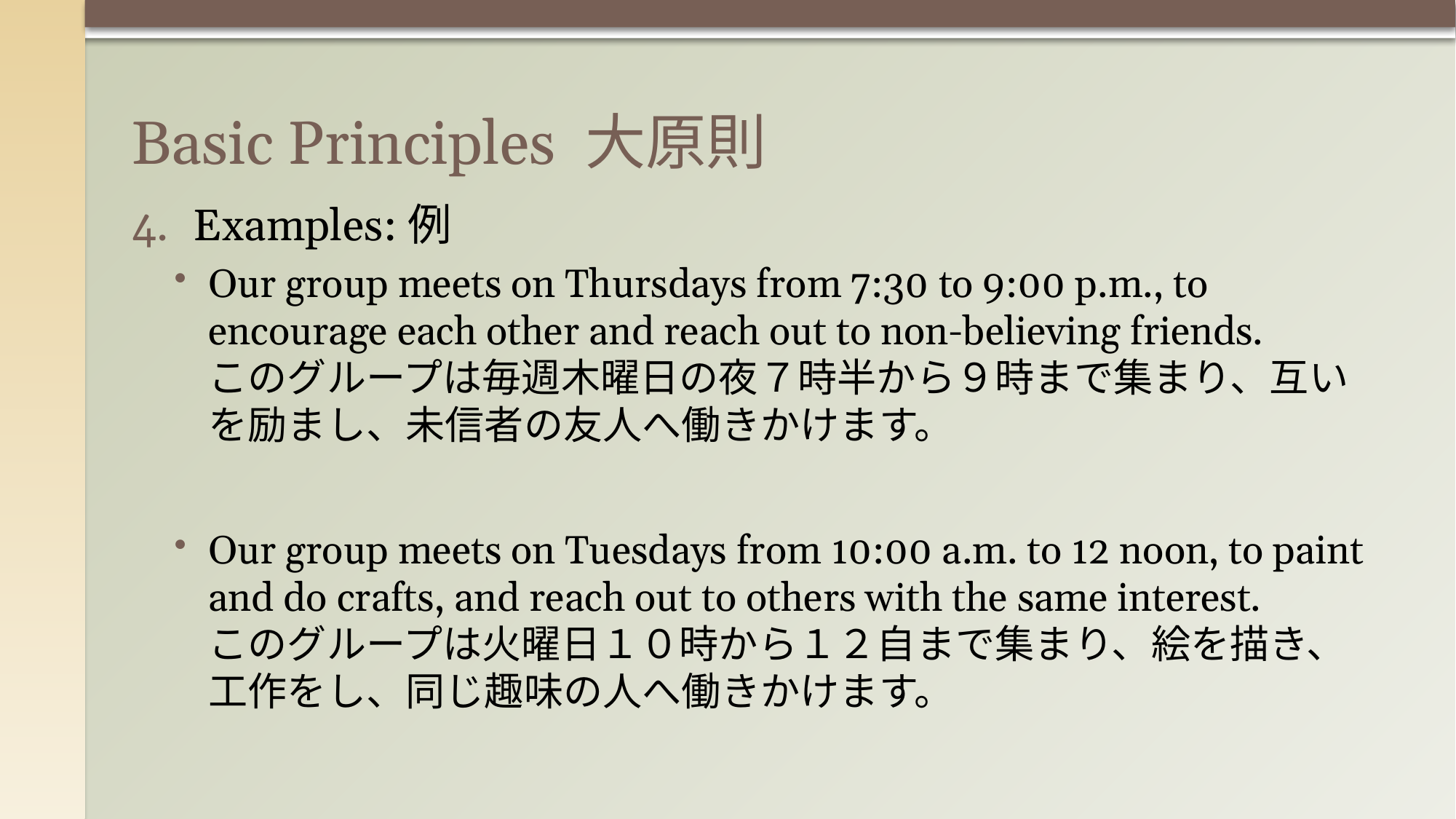

# Basic Principles 大原則
Examples:例
Our group meets on Thursdays from 7:30 to 9:00 p.m., to encourage each other and reach out to non-believing friends.
このグループは毎週木曜日の夜７時半から９時まで集まり、互いを励まし、未信者の友人へ働きかけます。

Our group meets on Tuesdays from 10:00 a.m. to 12 noon, to paint and do crafts, and reach out to others with the same interest.
このグループは火曜日１０時から１２自まで集まり、絵を描き、工作をし、同じ趣味の人へ働きかけます。